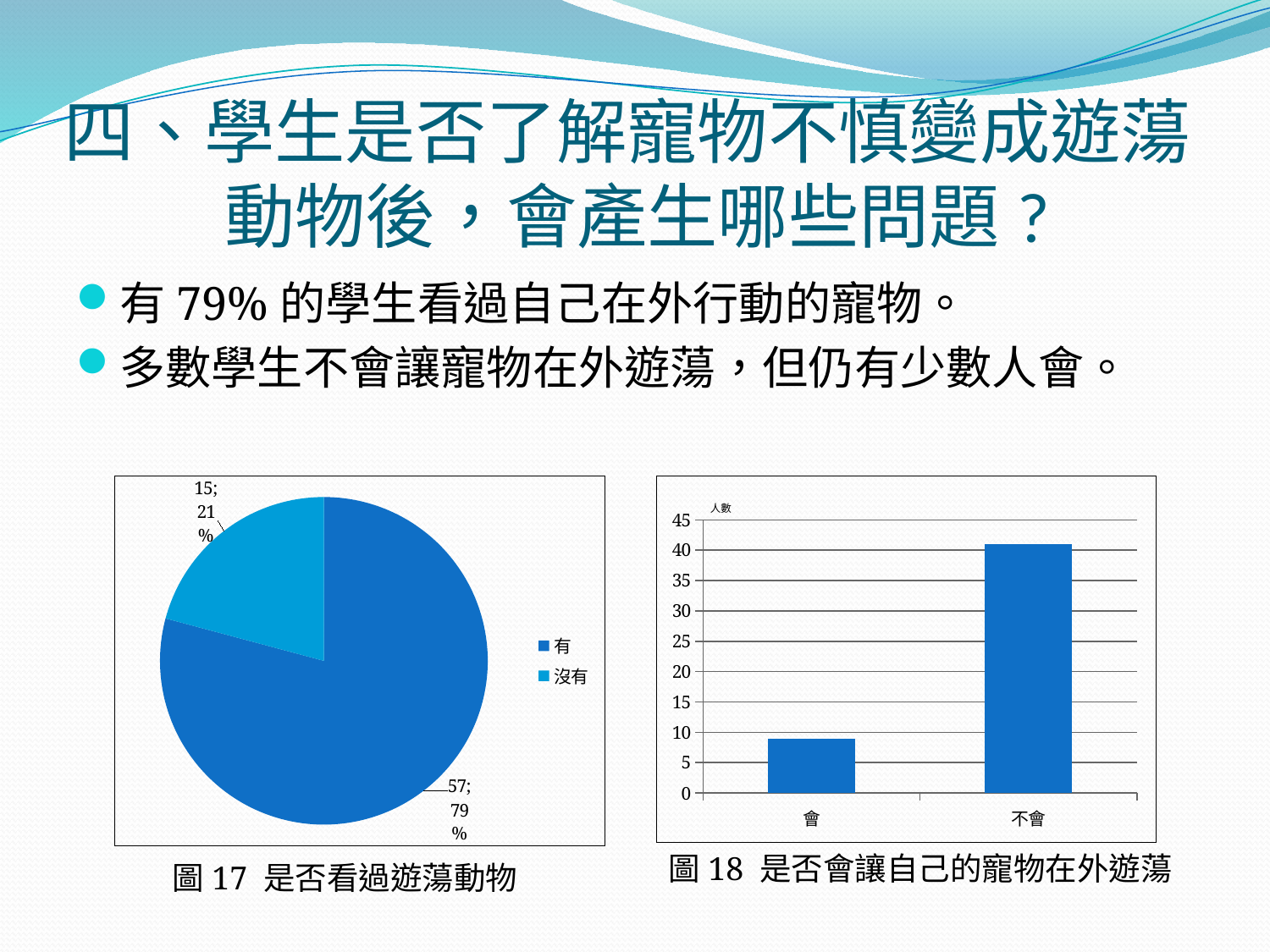

# 四、學生是否了解寵物不慎變成遊蕩動物後，會產生哪些問題?
有79%的學生看過自己在外行動的寵物。
多數學生不會讓寵物在外遊蕩，但仍有少數人會。

### Chart

| Category | 全部 |
|---|---|
| 有 | 57.0 |
| 沒有 | 15.0 |

### Chart

| Category | 全部 |
|---|---|
| 會 | 9.0 |
| 不會 | 41.0 |
人數
圖18 是否會讓自己的寵物在外遊蕩
圖17 是否看過遊蕩動物